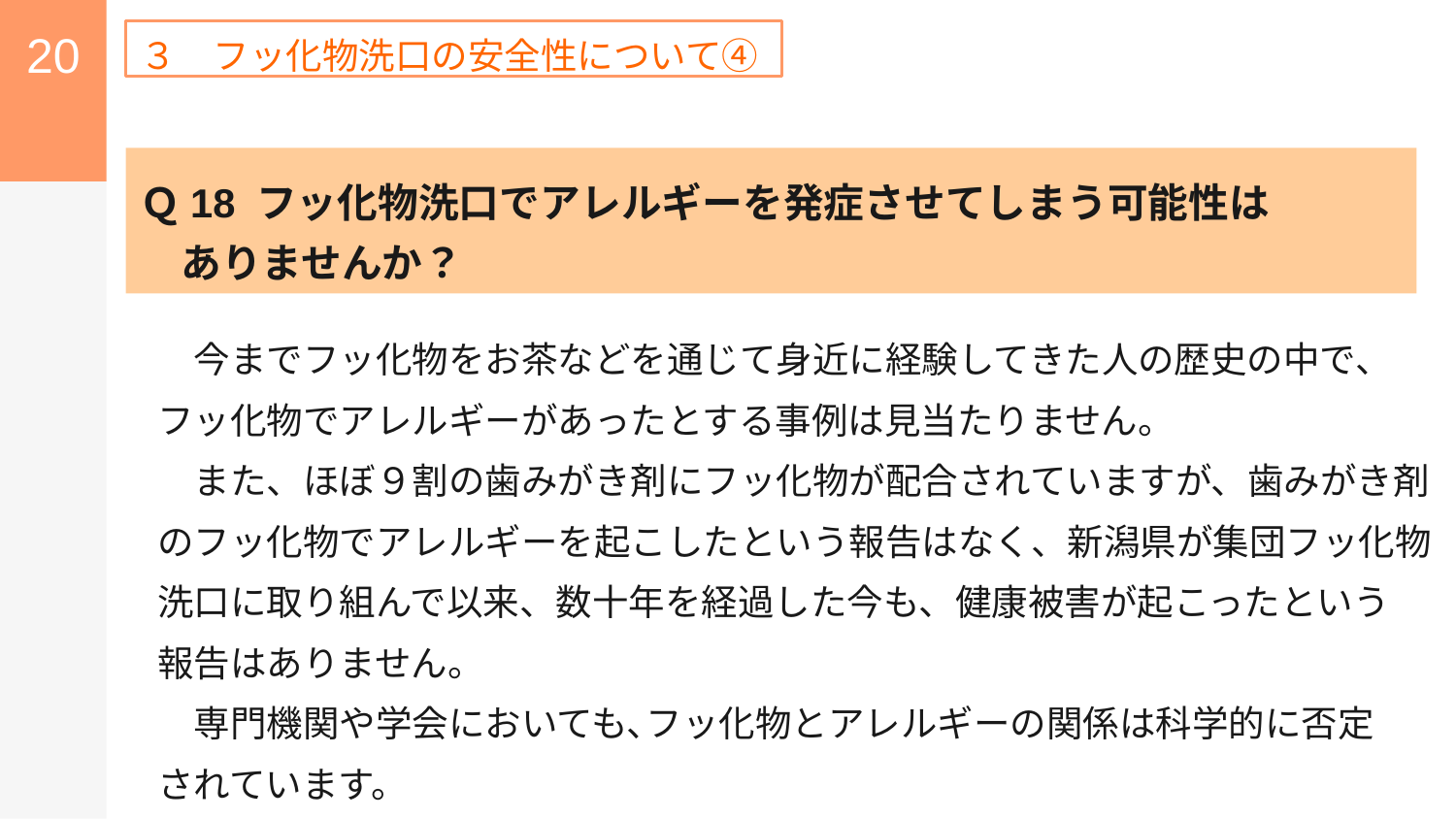

20
３　フッ化物洗口の安全性について④
Ｑ18 フッ化物洗口でアレルギーを発症させてしまう可能性は
　ありませんか？
　　今までフッ化物をお茶などを通じて身近に経験してきた人の歴史の中で、
　フッ化物でアレルギーがあったとする事例は見当たりません。
　　また、ほぼ９割の歯みがき剤にフッ化物が配合されていますが、歯みがき剤
　のフッ化物でアレルギーを起こしたという報告はなく、新潟県が集団フッ化物
　洗口に取り組んで以来、数十年を経過した今も、健康被害が起こったという
　報告はありません。
　　専門機関や学会においても､フッ化物とアレルギーの関係は科学的に否定
　されています。